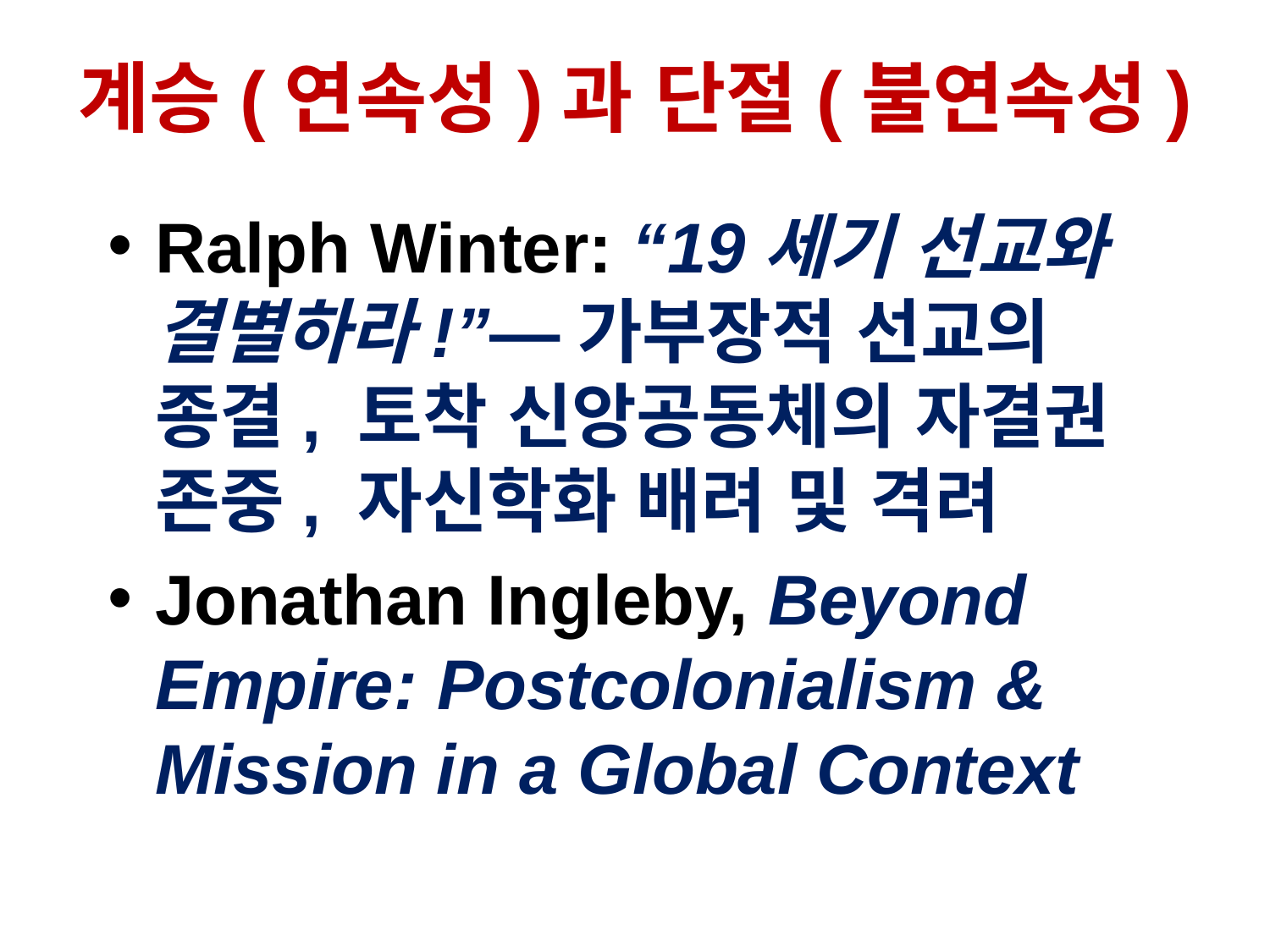

# 계승(연속성)과 단절(불연속성)
Ralph Winter: “19세기 선교와 결별하라!”—가부장적 선교의 종결, 토착 신앙공동체의 자결권 존중, 자신학화 배려 및 격려
Jonathan Ingleby, Beyond Empire: Postcolonialism & Mission in a Global Context